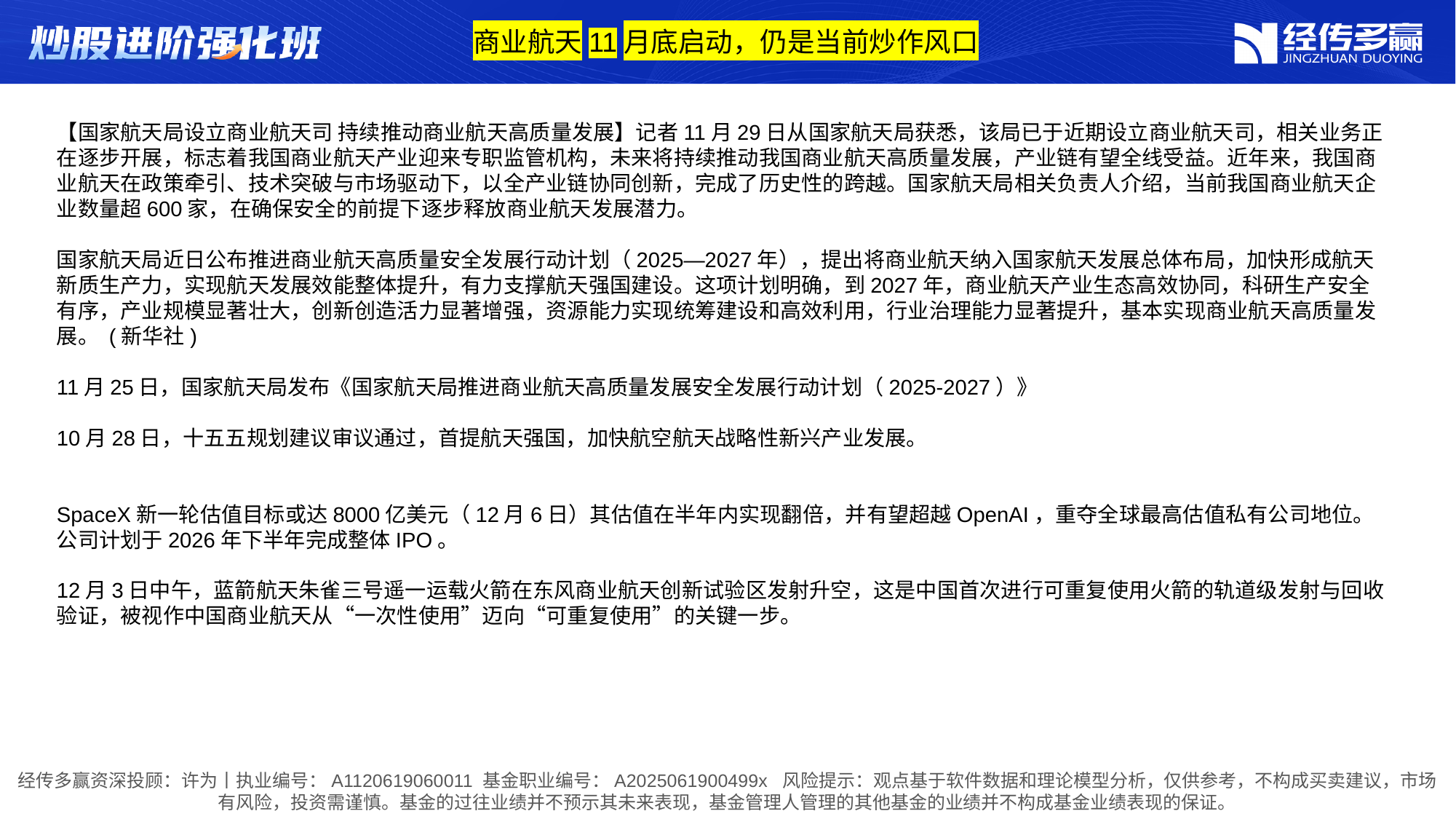

商业航天11月底启动，仍是当前炒作风口
【国家航天局设立商业航天司 持续推动商业航天高质量发展】记者11月29日从国家航天局获悉，该局已于近期设立商业航天司，相关业务正在逐步开展，标志着我国商业航天产业迎来专职监管机构，未来将持续推动我国商业航天高质量发展，产业链有望全线受益。近年来，我国商业航天在政策牵引、技术突破与市场驱动下，以全产业链协同创新，完成了历史性的跨越。国家航天局相关负责人介绍，当前我国商业航天企业数量超600家，在确保安全的前提下逐步释放商业航天发展潜力。

国家航天局近日公布推进商业航天高质量安全发展行动计划（2025—2027年），提出将商业航天纳入国家航天发展总体布局，加快形成航天新质生产力，实现航天发展效能整体提升，有力支撑航天强国建设。这项计划明确，到2027年，商业航天产业生态高效协同，科研生产安全有序，产业规模显著壮大，创新创造活力显著增强，资源能力实现统筹建设和高效利用，行业治理能力显著提升，基本实现商业航天高质量发展。 (新华社)

11月25日，国家航天局发布《国家航天局推进商业航天高质量发展安全发展行动计划（2025-2027）》

10月28日，十五五规划建议审议通过，首提航天强国，加快航空航天战略性新兴产业发展。

SpaceX新一轮估值目标或达8000亿美元（12月6日）其估值在半年内实现翻倍，并有望超越OpenAI，重夺全球最高估值私有公司地位。公司计划于2026年下半年完成整体IPO。

12月3日中午，蓝箭航天朱雀三号遥一运载火箭在东风商业航天创新试验区发射升空，这是中国首次进行可重复使用火箭的轨道级发射与回收验证，被视作中国商业航天从“一次性使用”迈向“可重复使用”的关键一步。